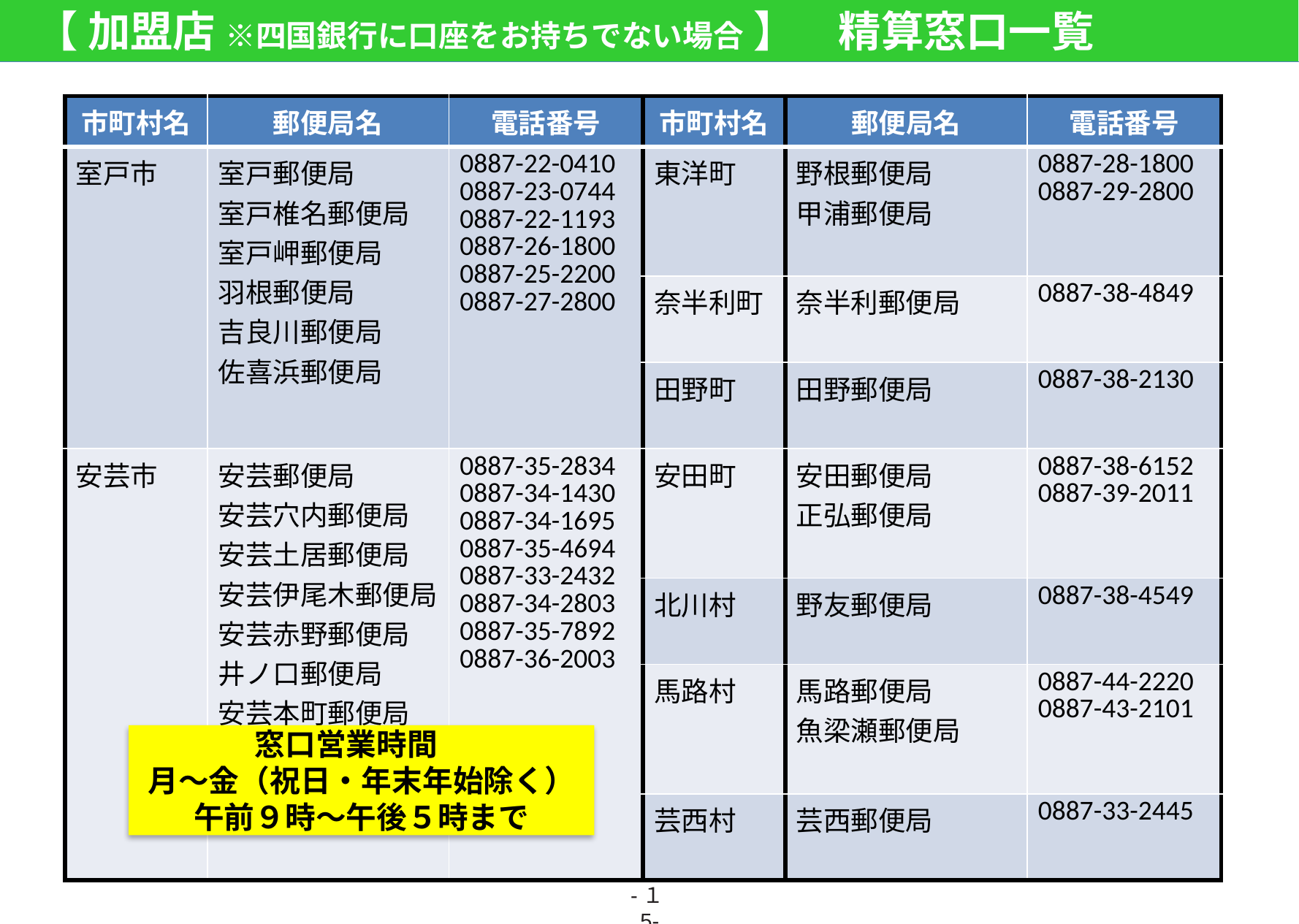

【 加盟店 ※四国銀行に口座をお持ちでない場合 】　精算窓口一覧
| 市町村名 | 郵便局名 | 電話番号 | 市町村名 | 郵便局名 | 電話番号 |
| --- | --- | --- | --- | --- | --- |
| 室戸市 | 室戸郵便局 室戸椎名郵便局 室戸岬郵便局 羽根郵便局 吉良川郵便局 佐喜浜郵便局 | 0887-22-0410 0887-23-0744 0887-22-1193 0887-26-1800 0887-25-2200 0887-27-2800 | 東洋町 | 野根郵便局 甲浦郵便局 | 0887-28-1800 0887-29-2800 |
|  |  |  | 奈半利町 | 奈半利郵便局 | 0887-38-4849 |
|  |  |  | 田野町 | 田野郵便局 | 0887-38-2130 |
| 安芸市 | 安芸郵便局 安芸穴内郵便局 安芸土居郵便局 安芸伊尾木郵便局 安芸赤野郵便局 井ノ口郵便局 安芸本町郵便局 入河内郵便局 | 0887-35-2834 0887-34-1430 0887-34-1695 0887-35-4694 0887-33-2432 0887-34-2803 0887-35-7892 0887-36-2003 | 安田町 | 安田郵便局 正弘郵便局 | 0887-38-6152 0887-39-2011 |
|  |  |  | 北川村 | 野友郵便局 | 0887-38-4549 |
|  |  |  | 馬路村 | 馬路郵便局 魚梁瀬郵便局 | 0887-44-2220 0887-43-2101 |
|  |  |  | 芸西村 | 芸西郵便局 | 0887-33-2445 |
窓口営業時間
月～金（祝日・年末年始除く）
午前９時～午後５時まで
-１5-